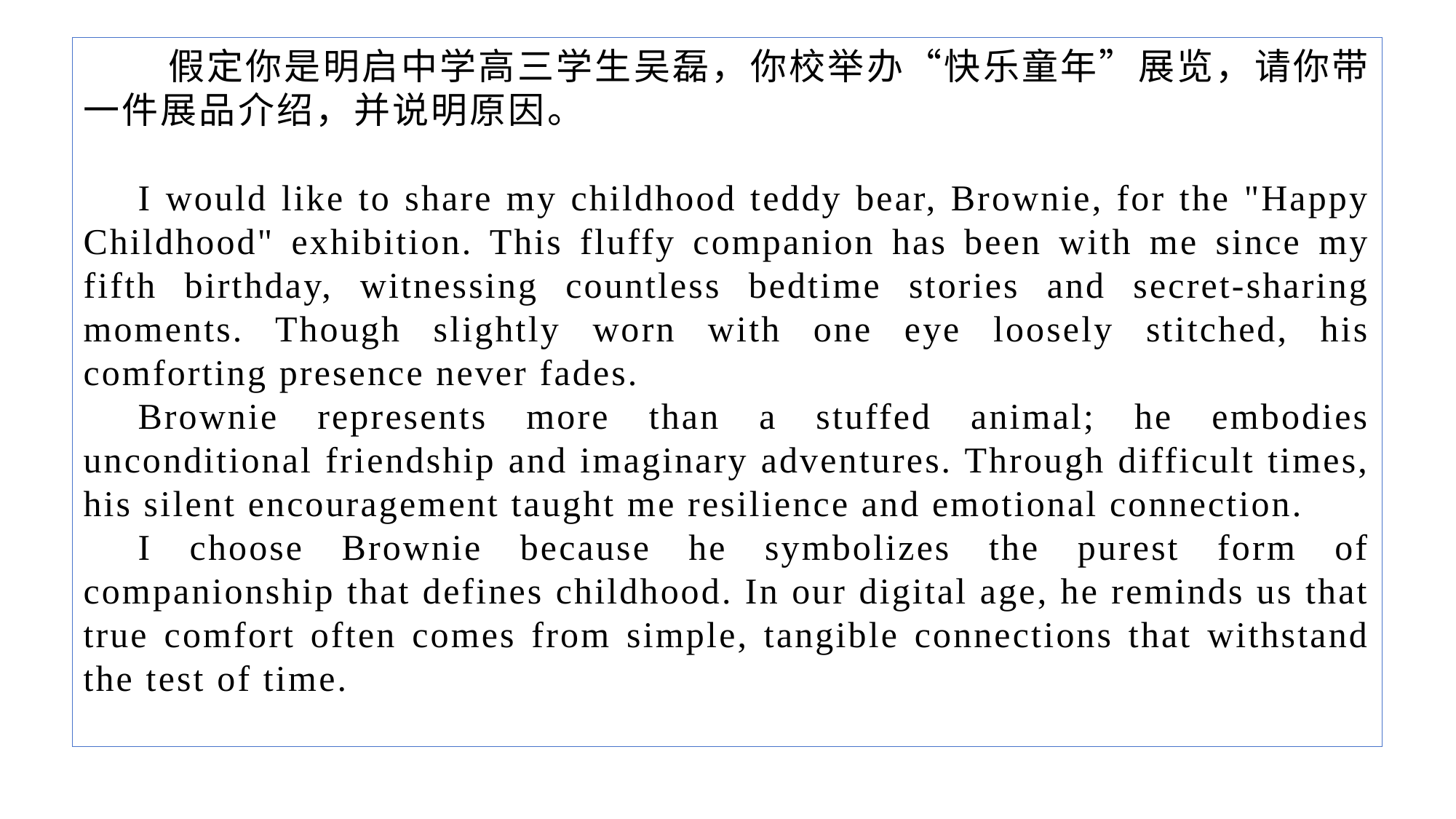

假定你是明启中学高三学生吴磊，你校举办“快乐童年”展览，请你带一件展品介绍，并说明原因。

I would like to share my childhood teddy bear, Brownie, for the "Happy Childhood" exhibition. This fluffy companion has been with me since my fifth birthday, witnessing countless bedtime stories and secret-sharing moments. Though slightly worn with one eye loosely stitched, his comforting presence never fades.
Brownie represents more than a stuffed animal; he embodies unconditional friendship and imaginary adventures. Through difficult times, his silent encouragement taught me resilience and emotional connection.
I choose Brownie because he symbolizes the purest form of companionship that defines childhood. In our digital age, he reminds us that true comfort often comes from simple, tangible connections that withstand the test of time.